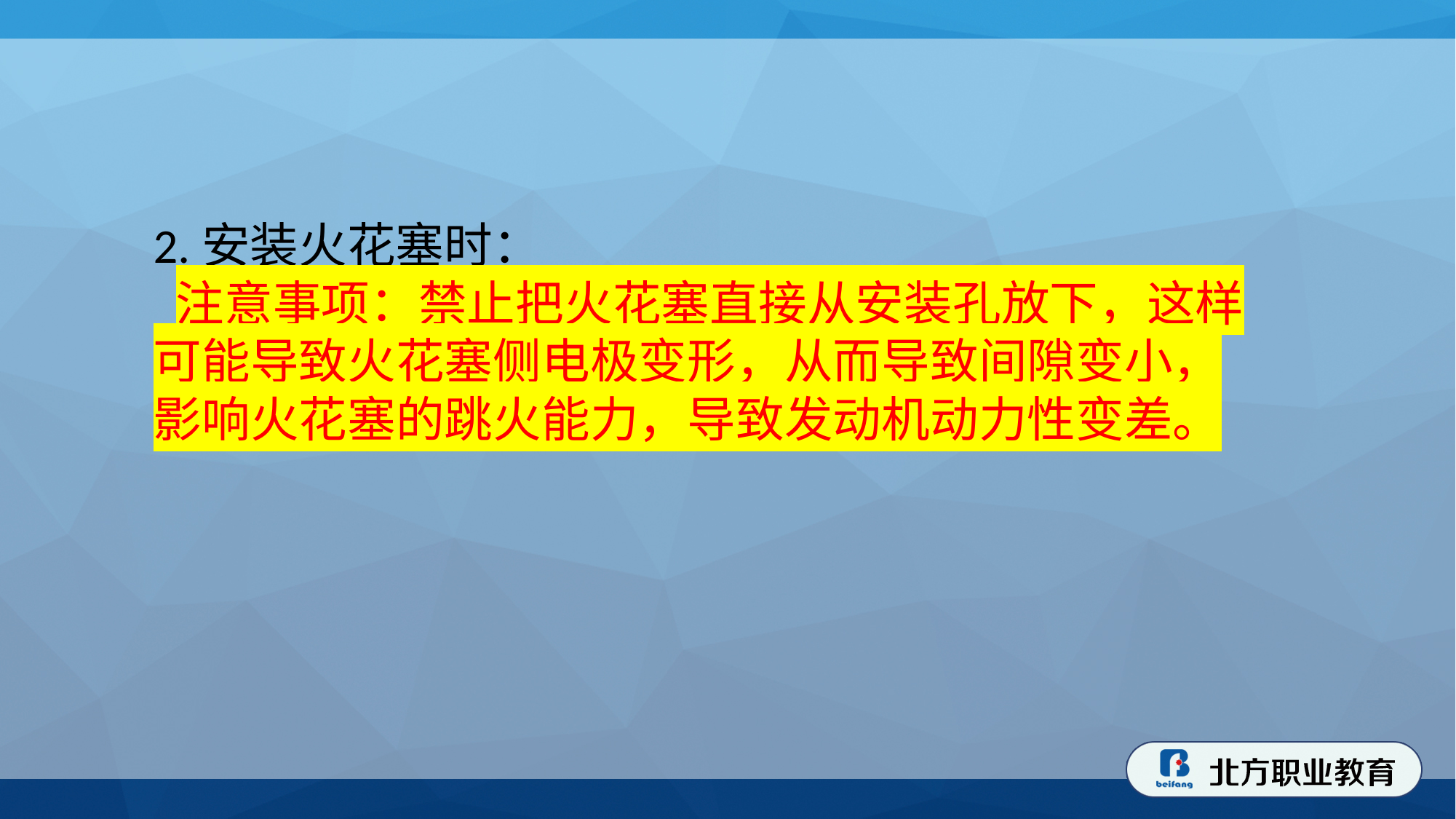

2.安装火花塞时：
 注意事项：禁止把火花塞直接从安装孔放下，这样可能导致火花塞侧电极变形，从而导致间隙变小，影响火花塞的跳火能力，导致发动机动力性变差。